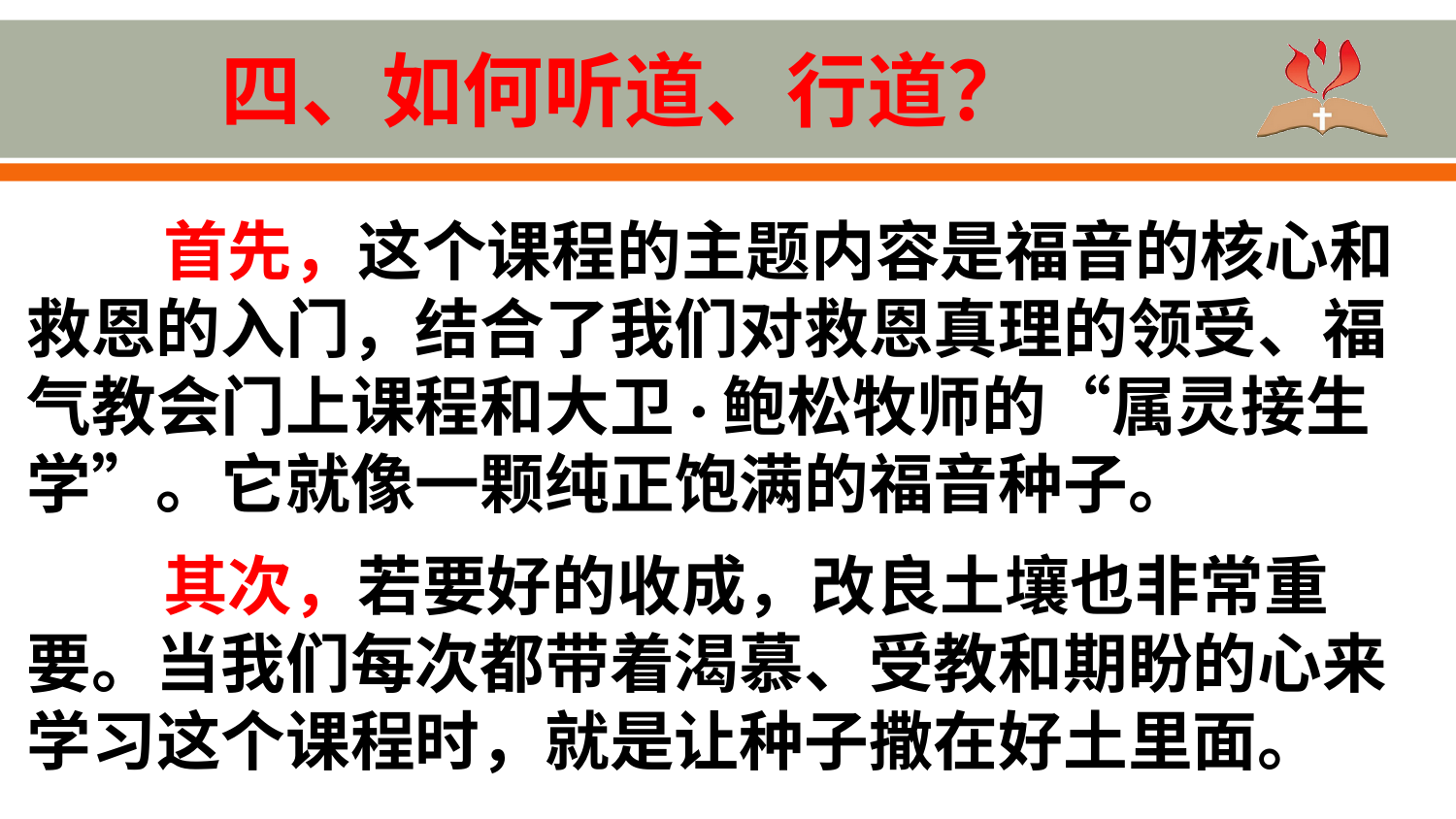

# 四、如何听道、行道？
首先，这个课程的主题内容是福音的核心和救恩的入门，结合了我们对救恩真理的领受、福气教会门上课程和大卫·鲍松牧师的“属灵接生学”。它就像一颗纯正饱满的福音种子。
其次，若要好的收成，改良土壤也非常重要。当我们每次都带着渴慕、受教和期盼的心来学习这个课程时，就是让种子撒在好土里面。

38